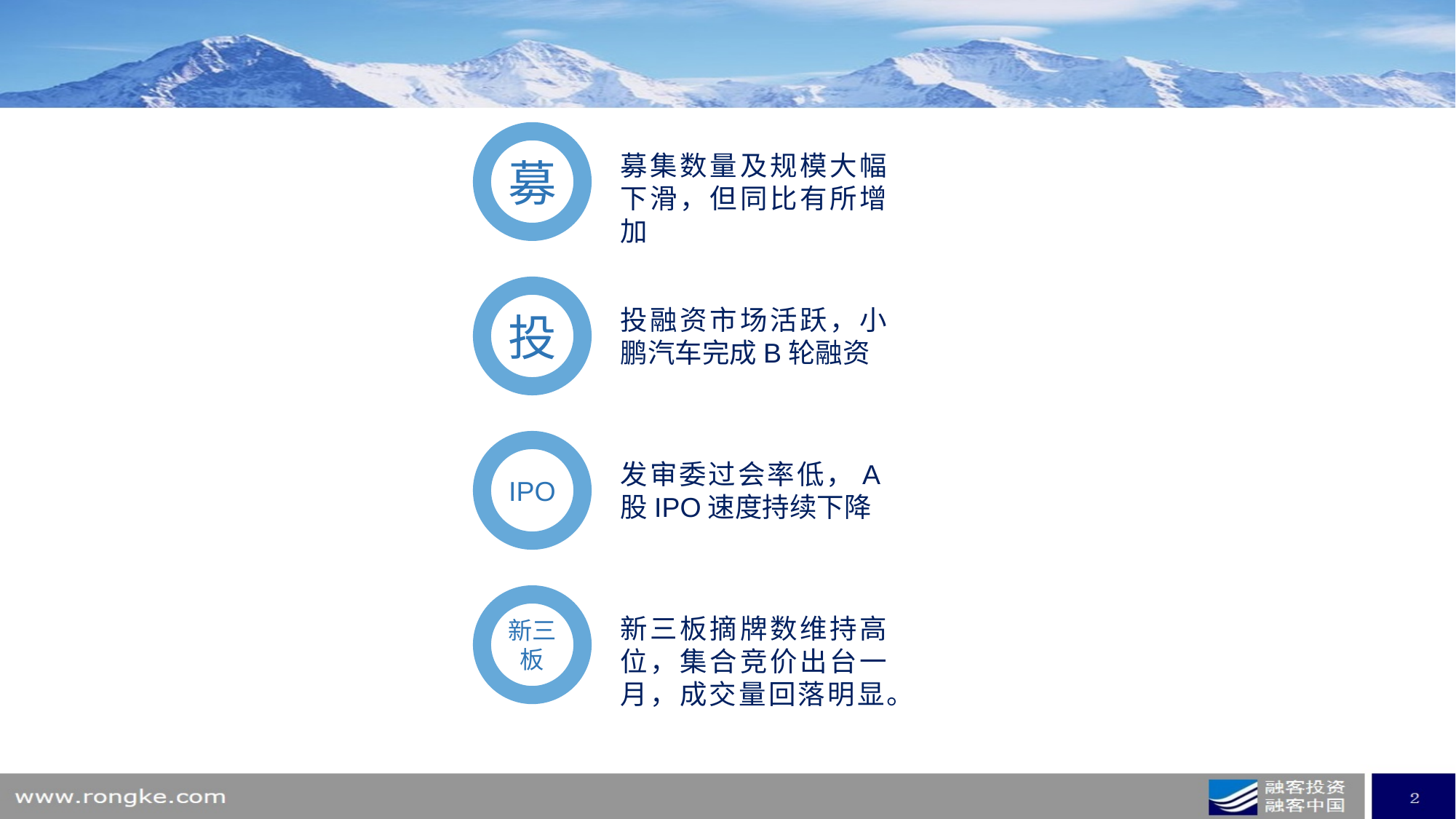

募
募集数量及规模大幅下滑，但同比有所增加
投
投融资市场活跃，小鹏汽车完成B轮融资
IPO
发审委过会率低，A股IPO速度持续下降
新三板
新三板摘牌数维持高位，集合竞价出台一月，成交量回落明显。